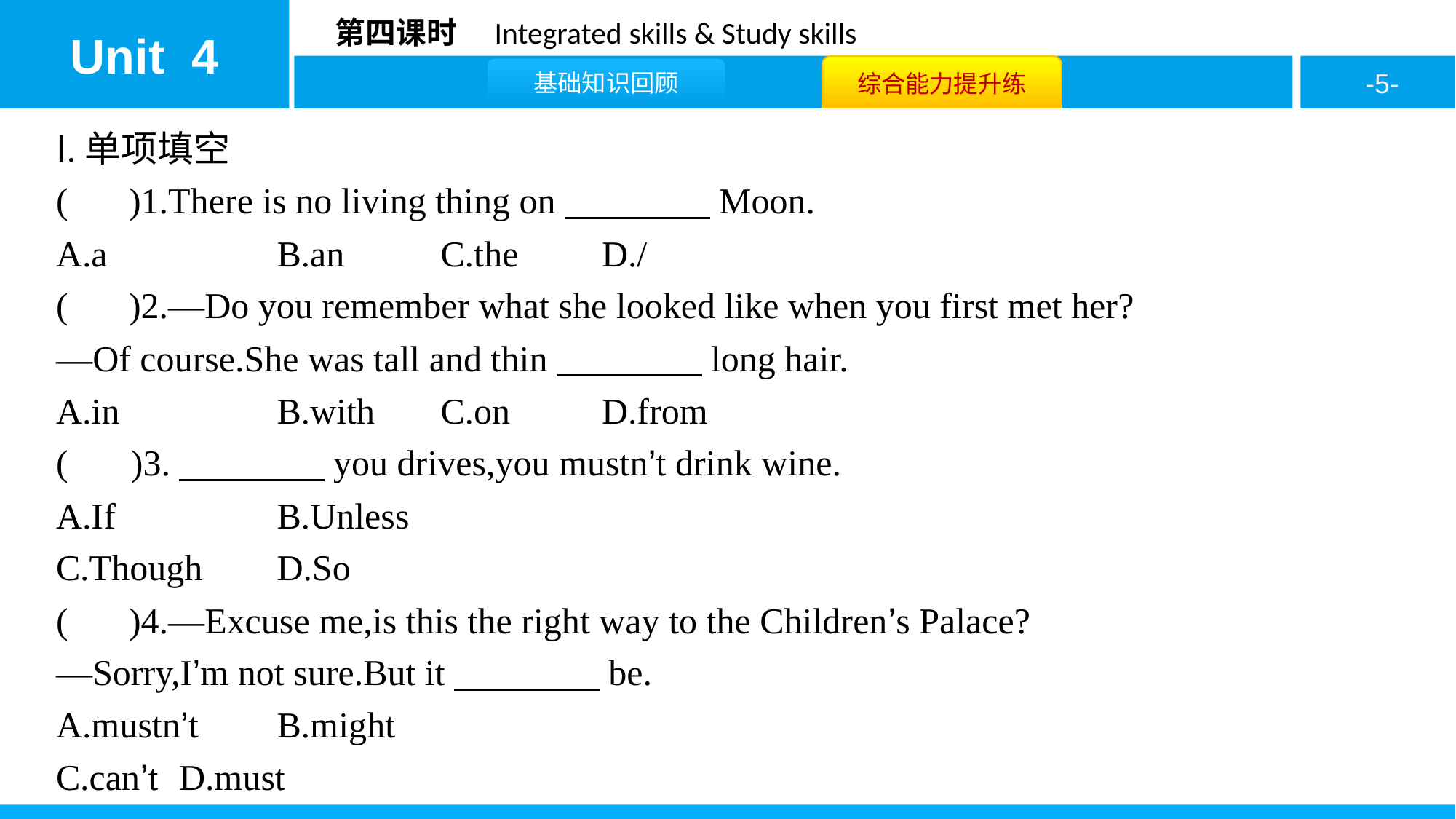

Ⅰ.单项填空
(  C  )1.There is no living thing on　　　　Moon.
A.a		B.an		C.the	D./
(  B  )2.—Do you remember what she looked like when you first met her?
—Of course.She was tall and thin　　　　long hair.
A.in		B.with	C.on	D.from
(  A  )3.　　　　you drives,you mustn’t drink wine.
A.If		B.Unless
C.Though	D.So
(  B  )4.—Excuse me,is this the right way to the Children’s Palace?
—Sorry,I’m not sure.But it　　　　be.
A.mustn’t	B.might
C.can’t	D.must